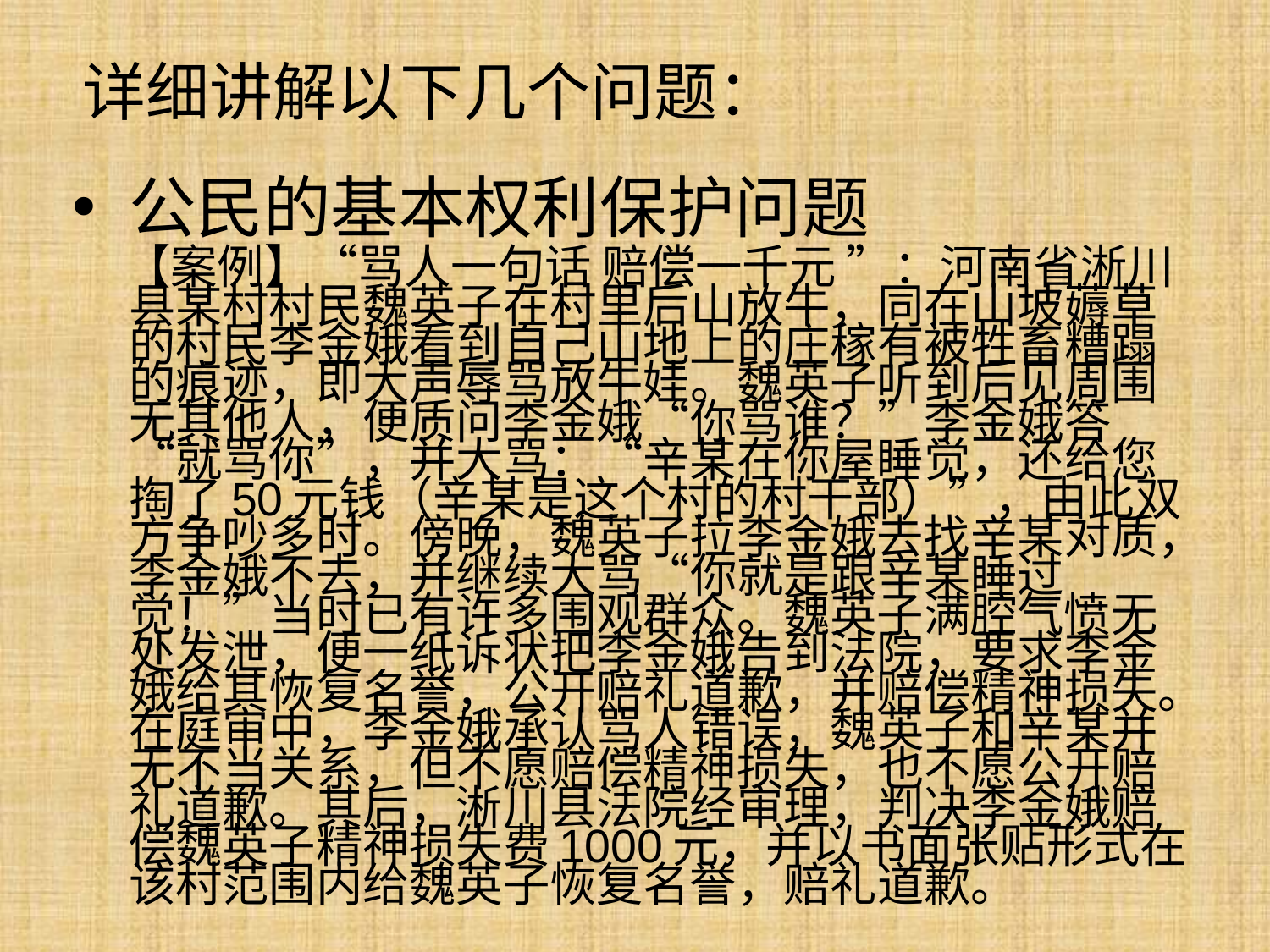

# 详细讲解以下几个问题：
公民的基本权利保护问题
    【案例】“骂人一句话 赔偿一千元 ”：河南省淅川县某村村民魏英子在村里后山放牛，同在山坡薅草的村民李金娥看到自己山地上的庄稼有被牲畜糟蹋的痕迹，即大声辱骂放牛娃。魏英子听到后见周围无其他人，便质问李金娥“你骂谁？”李金娥答“就骂你”，并大骂：“辛某在你屋睡觉，还给您掏了50元钱（辛某是这个村的村干部）”，由此双方争吵多时。傍晚，魏英子拉李金娥去找辛某对质，李金娥不去，并继续大骂“你就是跟辛某睡过觉！”当时已有许多围观群众。魏英子满腔气愤无处发泄，便一纸诉状把李金娥告到法院，要求李金娥给其恢复名誉，公开赔礼道歉，并赔偿精神损失。在庭审中，李金娥承认骂人错误，魏英子和辛某并无不当关系，但不愿赔偿精神损失，也不愿公开赔礼道歉。其后，淅川县法院经审理，判决李金娥赔偿魏英子精神损失费1000元，并以书面张贴形式在该村范围内给魏英子恢复名誉，赔礼道歉。